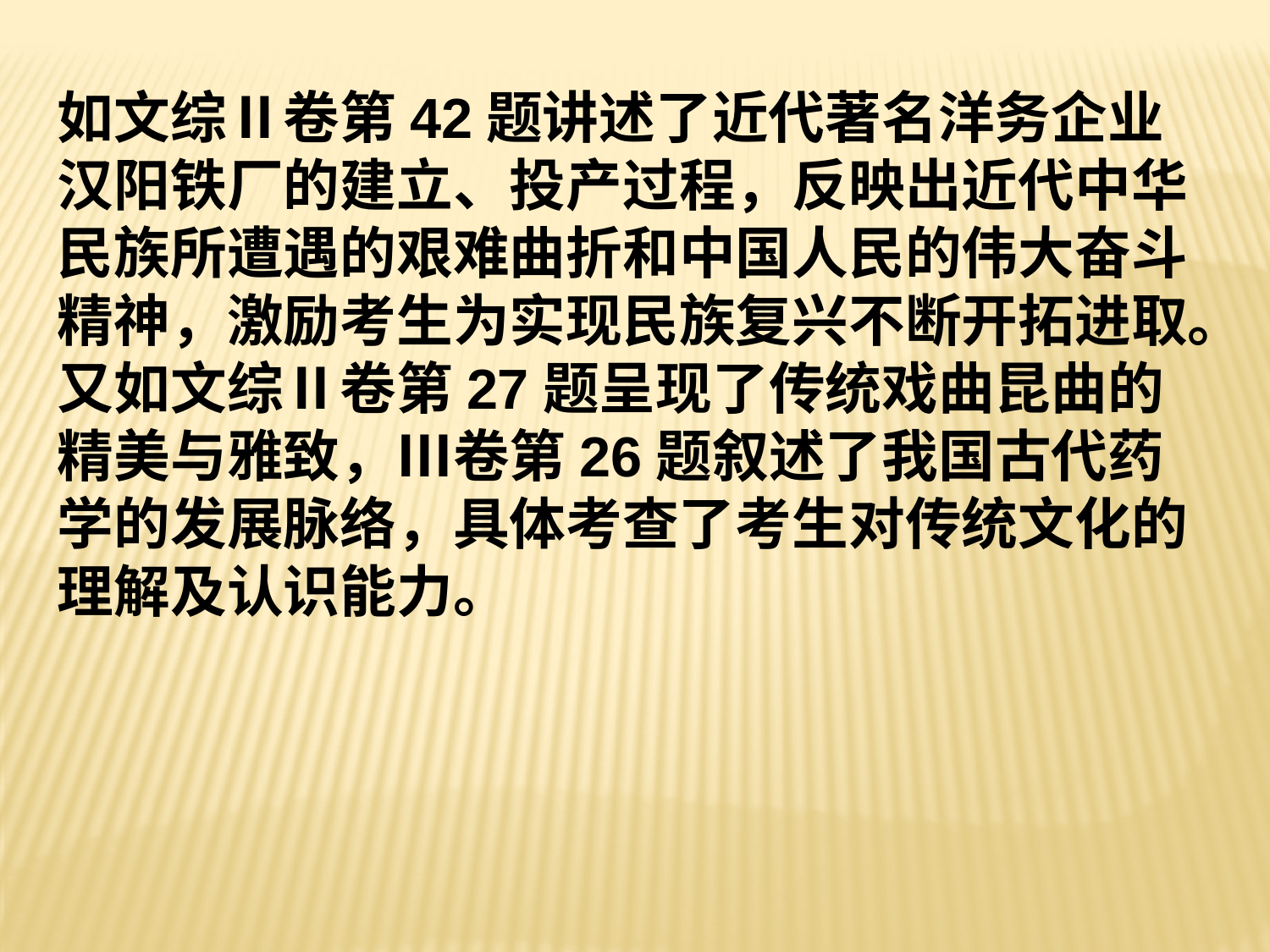

如文综Ⅱ卷第42题讲述了近代著名洋务企业汉阳铁厂的建立、投产过程，反映出近代中华民族所遭遇的艰难曲折和中国人民的伟大奋斗精神，激励考生为实现民族复兴不断开拓进取。又如文综Ⅱ卷第27题呈现了传统戏曲昆曲的精美与雅致，Ⅲ卷第26题叙述了我国古代药学的发展脉络，具体考查了考生对传统文化的理解及认识能力。